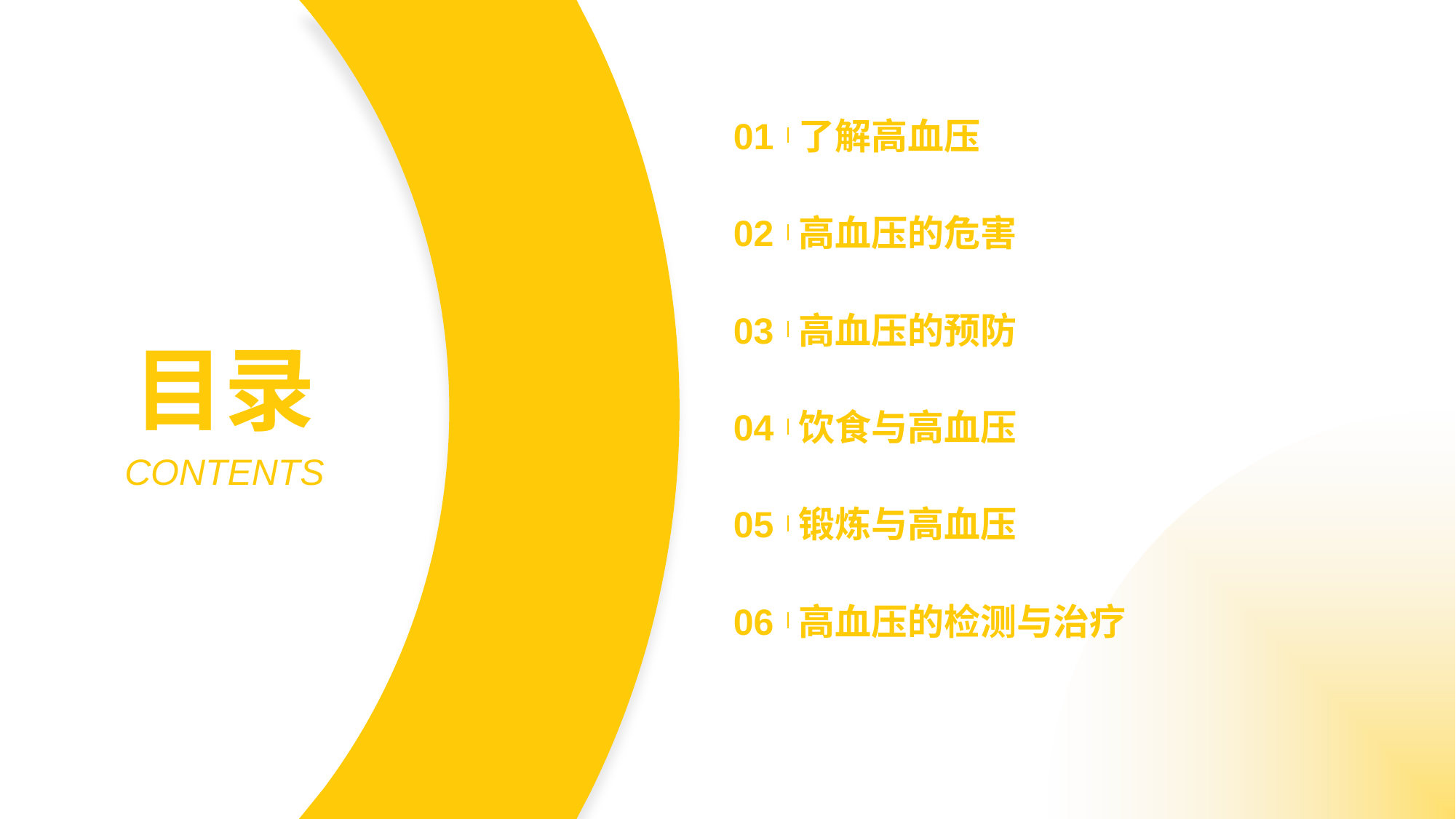

01
了解高血压
02
高血压的危害

03
高血压的预防
目录
04
饮食与高血压

CONTENTS
05
锻炼与高血压
06
高血压的检测与治疗